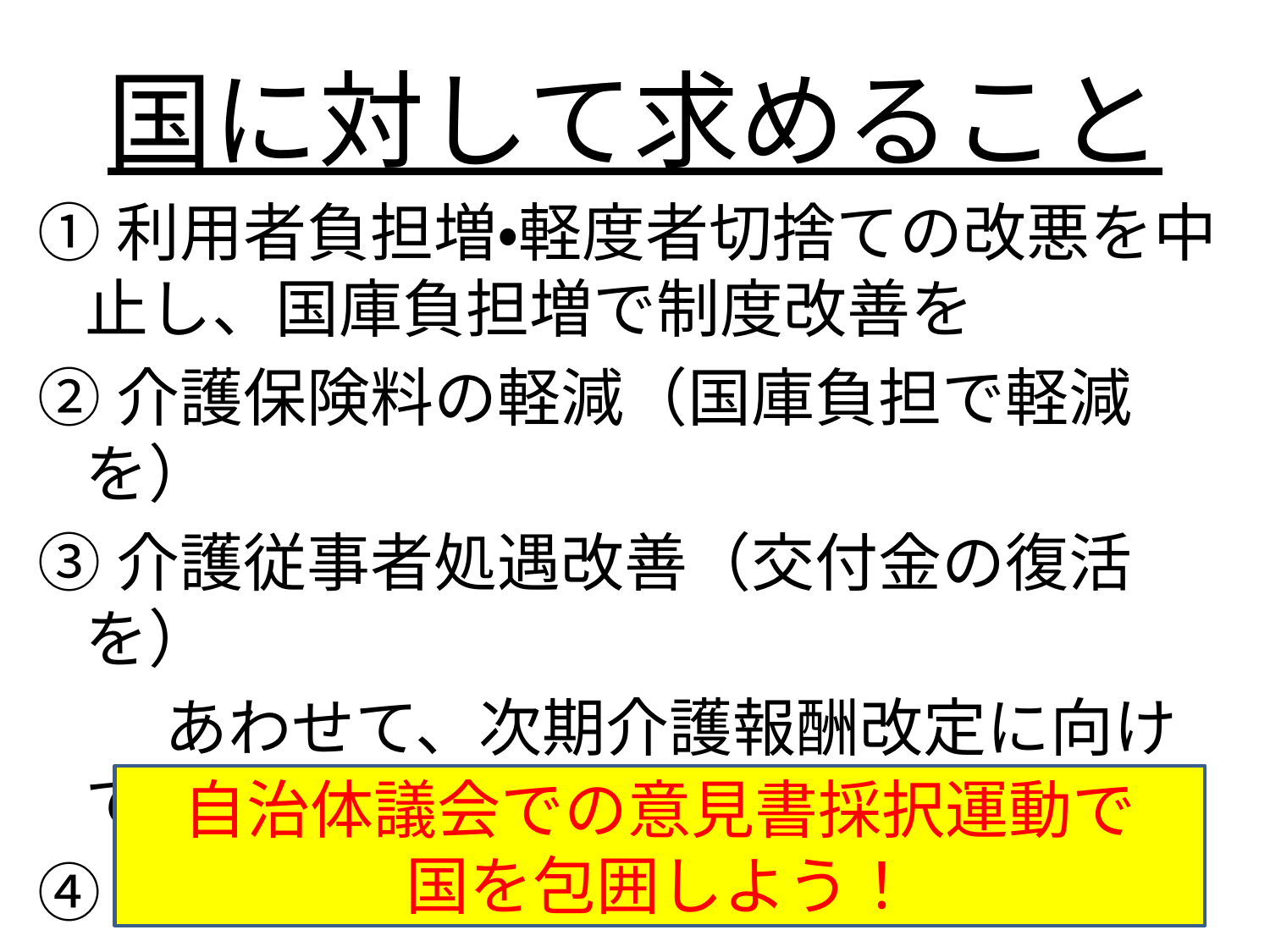

# 国に対して求めること
①利用者負担増・軽度者切捨ての改悪を中止し、国庫負担増で制度改善を
②介護保険料の軽減（国庫負担で軽減を）
③介護従事者処遇改善（交付金の復活を）
　　あわせて、次期介護報酬改定に向けて
④報酬と基準の大幅改善の具体的な要求
自治体議会での意見書採択運動で
国を包囲しよう！